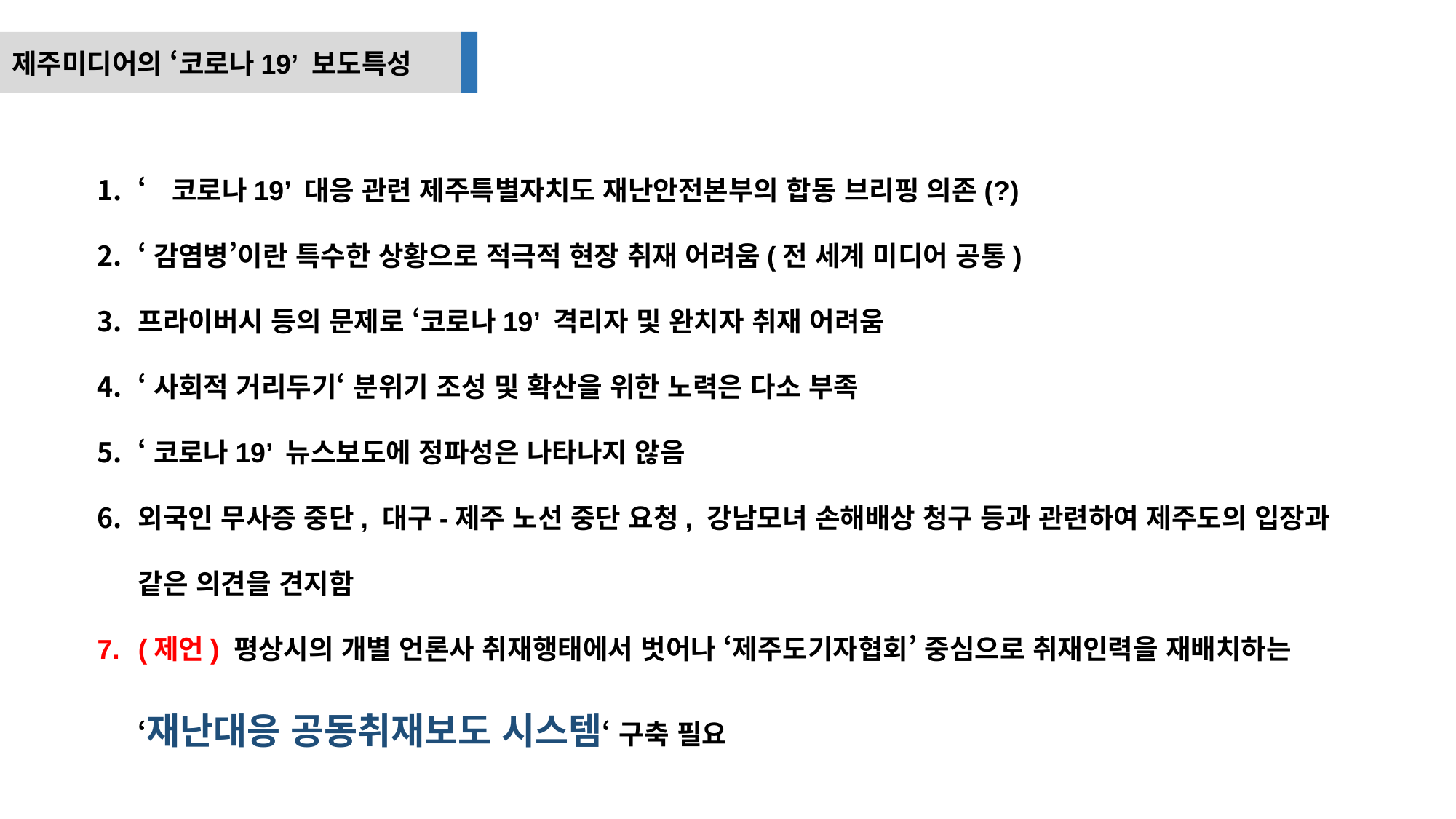

제주미디어의 ‘코로나19’ 보도특성
‘코로나19’ 대응 관련 제주특별자치도 재난안전본부의 합동 브리핑 의존(?)
‘감염병’이란 특수한 상황으로 적극적 현장 취재 어려움(전 세계 미디어 공통)
프라이버시 등의 문제로 ‘코로나19’ 격리자 및 완치자 취재 어려움
‘사회적 거리두기‘ 분위기 조성 및 확산을 위한 노력은 다소 부족
‘코로나19’ 뉴스보도에 정파성은 나타나지 않음
외국인 무사증 중단, 대구-제주 노선 중단 요청, 강남모녀 손해배상 청구 등과 관련하여 제주도의 입장과 같은 의견을 견지함
(제언) 평상시의 개별 언론사 취재행태에서 벗어나 ‘제주도기자협회’ 중심으로 취재인력을 재배치하는 ‘재난대응 공동취재보도 시스템‘ 구축 필요